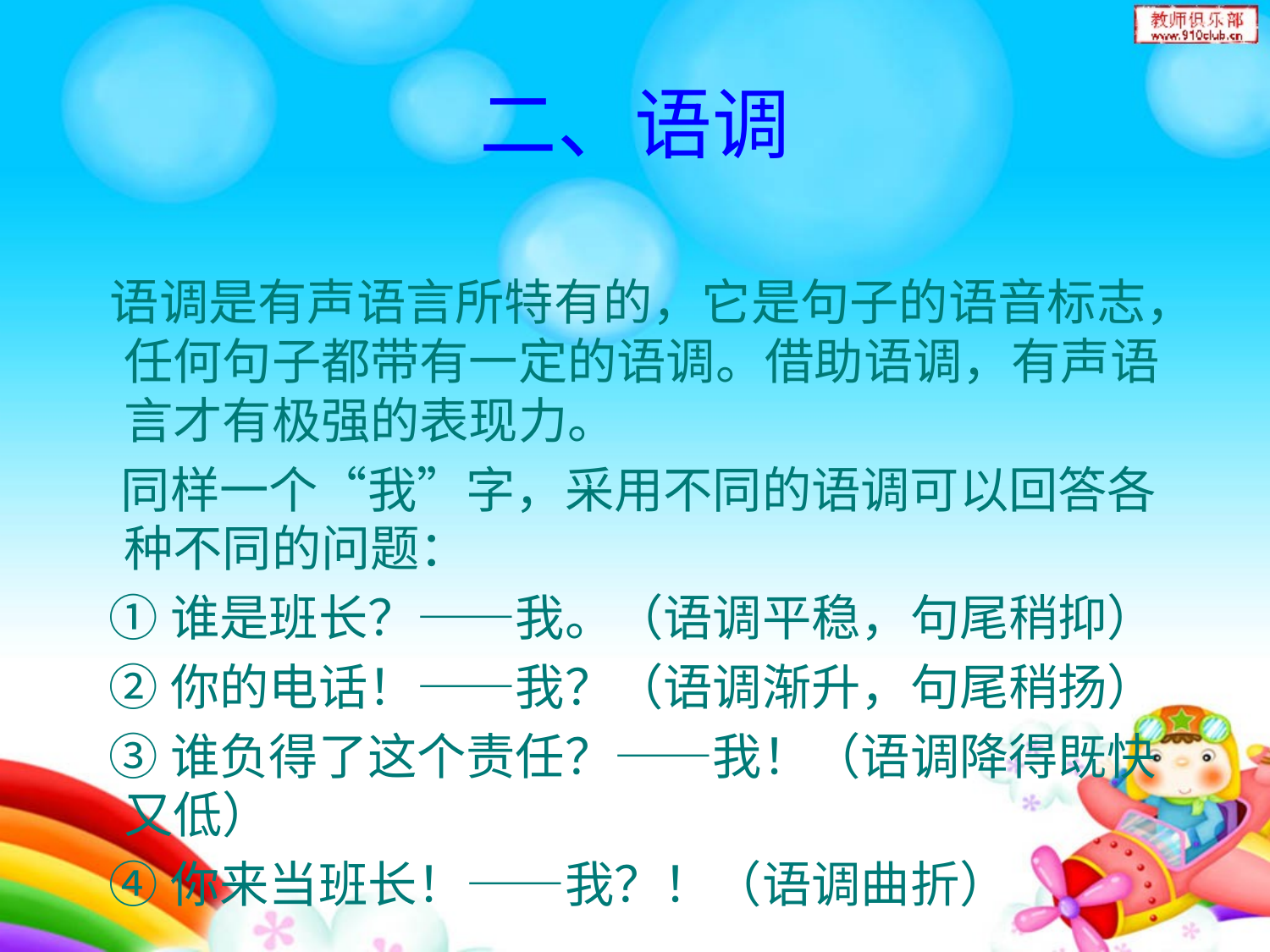

# 二、语调
  语调是有声语言所特有的，它是句子的语音标志，任何句子都带有一定的语调。借助语调，有声语言才有极强的表现力。
   同样一个“我”字，采用不同的语调可以回答各种不同的问题：
   ①谁是班长？——我。（语调平稳，句尾稍抑）
   ②你的电话！——我？（语调渐升，句尾稍扬）
   ③谁负得了这个责任？——我！（语调降得既快又低）
   ④你来当班长！——我？！（语调曲折）